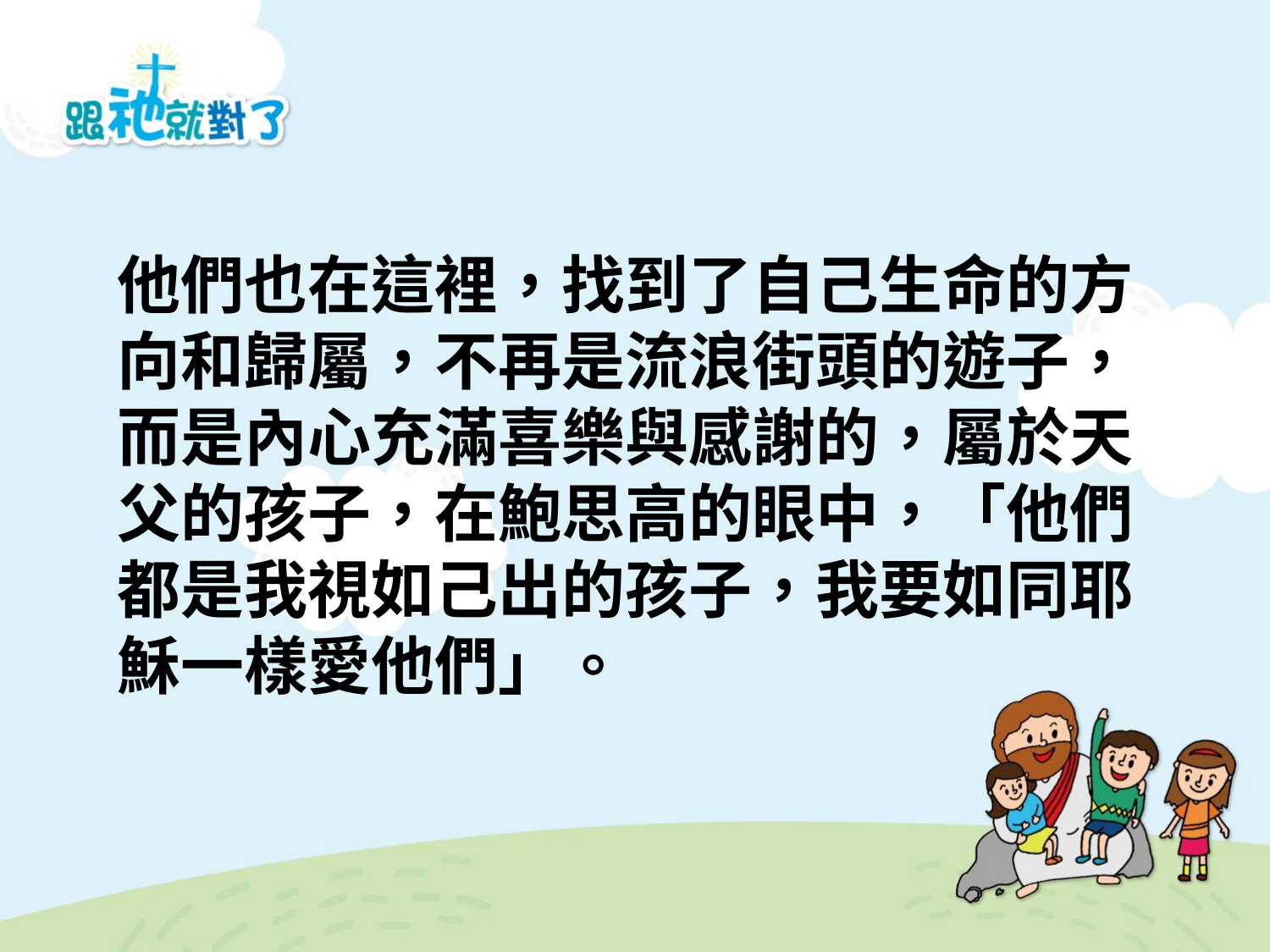

他們也在這裡，找到了自己生命的方向和歸屬，不再是流浪街頭的遊子，而是內心充滿喜樂與感謝的，屬於天父的孩子，在鮑思高的眼中，「他們都是我視如己出的孩子，我要如同耶穌一樣愛他們」。